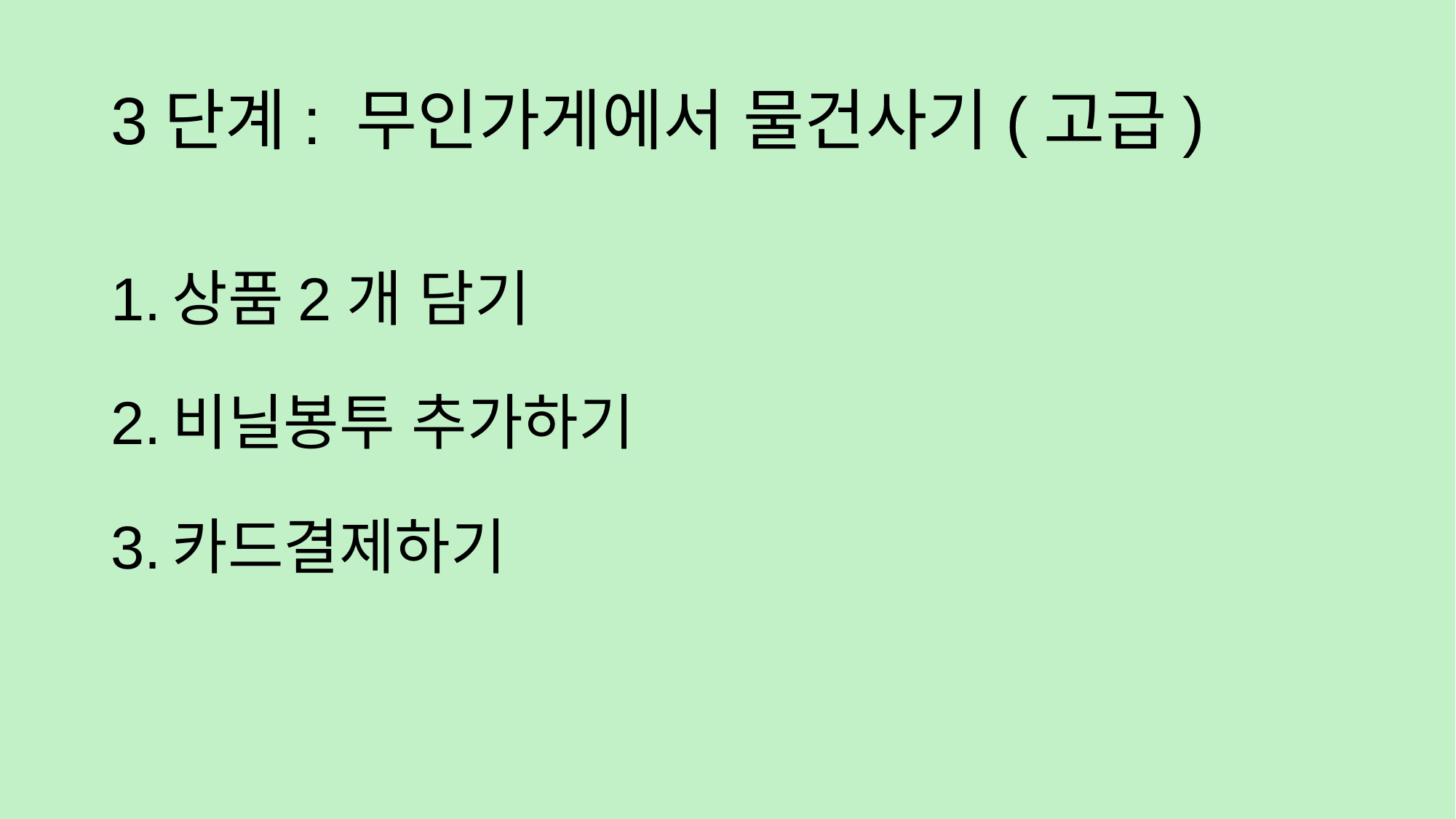

# 3단계: 무인가게에서 물건사기(고급)
상품2개 담기
비닐봉투 추가하기
카드결제하기